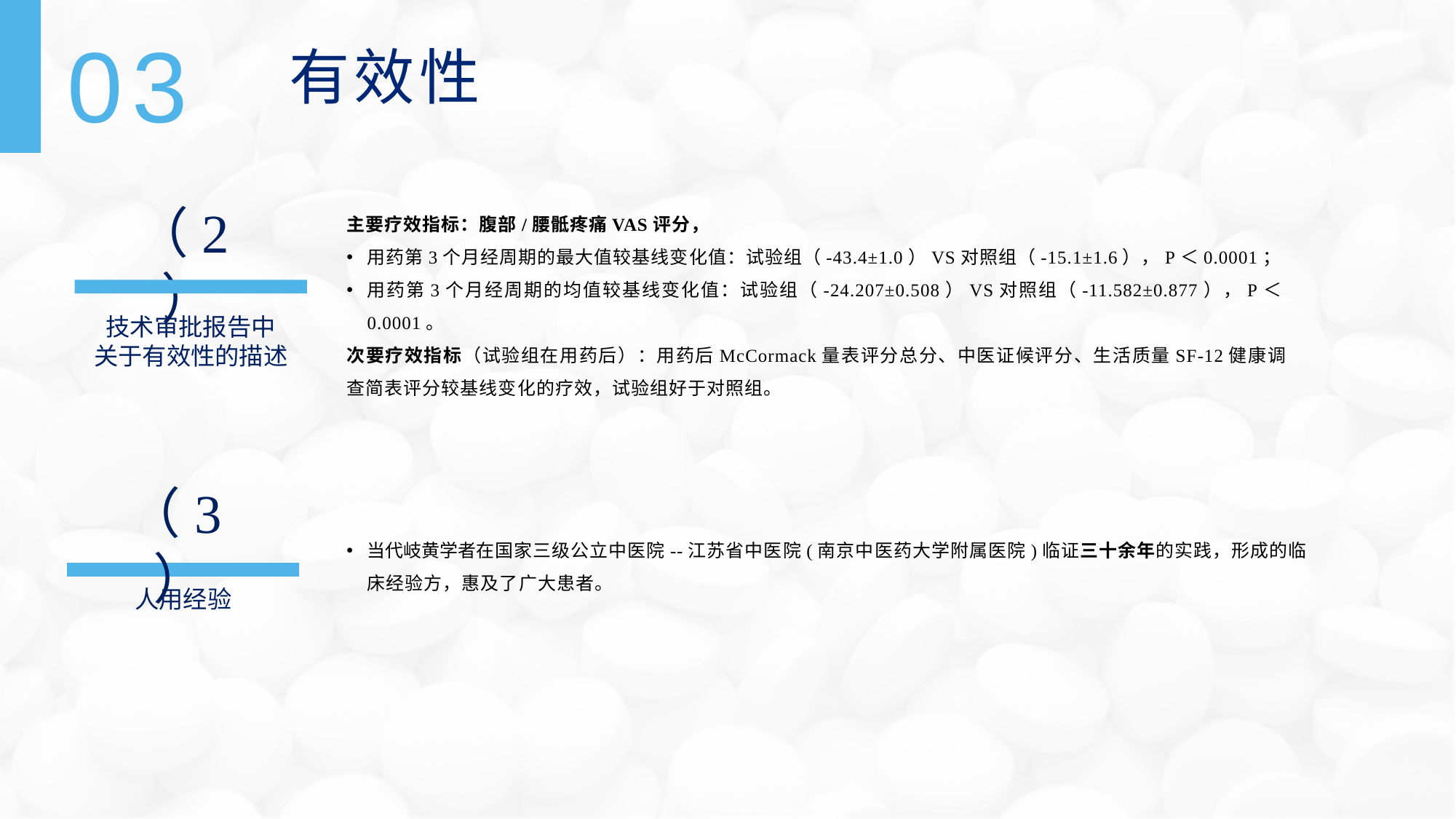

03
有效性
（2）

技术审批报告中
关于有效性的描述
主要疗效指标：腹部/腰骶疼痛VAS评分，
用药第3个月经周期的最大值较基线变化值：试验组（-43.4±1.0）VS对照组（-15.1±1.6），P＜0.0001；
用药第3个月经周期的均值较基线变化值：试验组（-24.207±0.508）VS对照组（-11.582±0.877），P＜0.0001。
次要疗效指标（试验组在用药后）：用药后McCormack量表评分总分、中医证候评分、生活质量SF-12健康调查简表评分较基线变化的疗效，试验组好于对照组。

（3）

人用经验
当代岐黄学者在国家三级公立中医院--江苏省中医院(南京中医药大学附属医院)临证三十余年的实践，形成的临床经验方，惠及了广大患者。

9